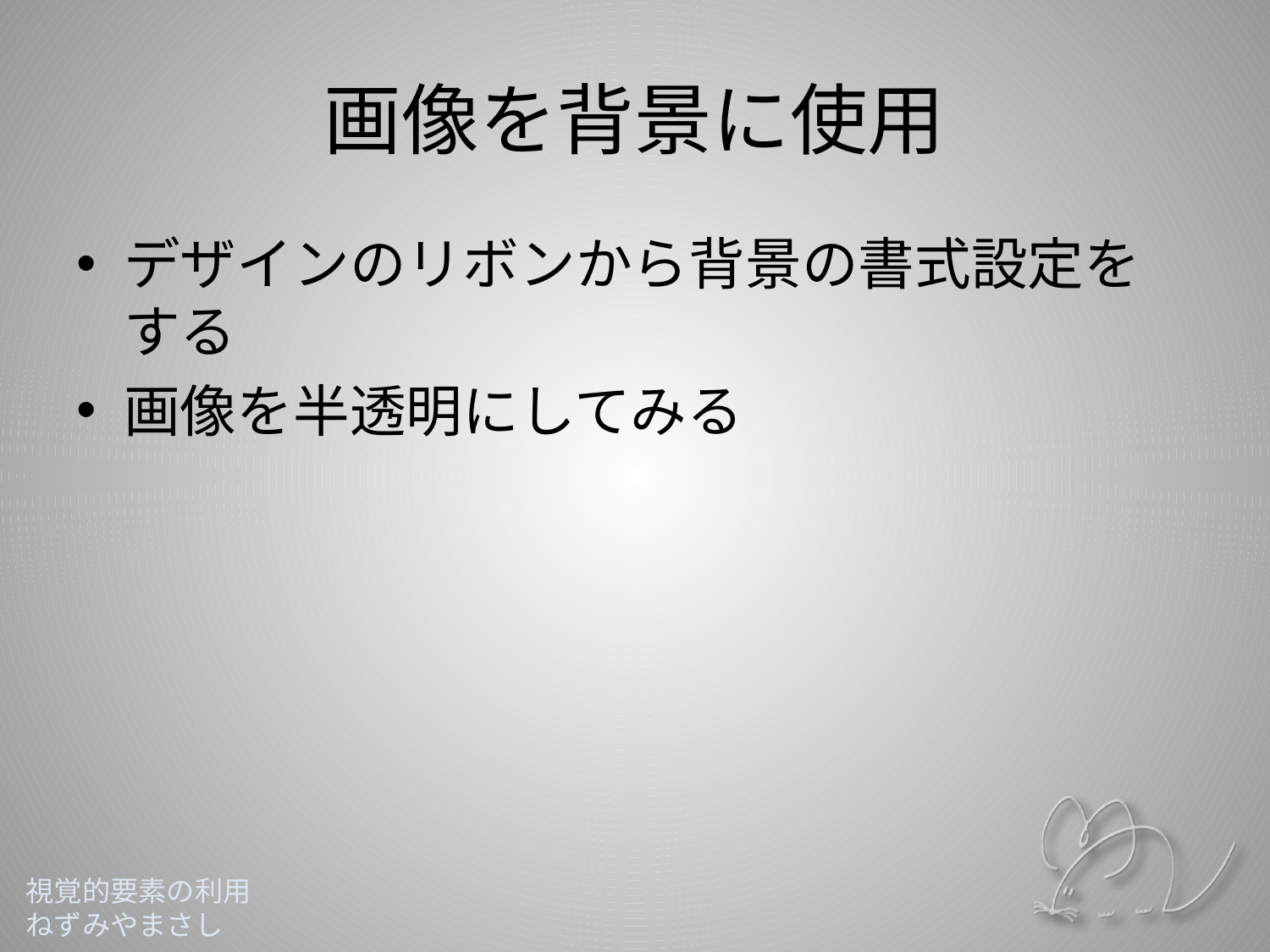

# 画像を背景に使用
デザインのリボンから背景の書式設定をする
画像を半透明にしてみる